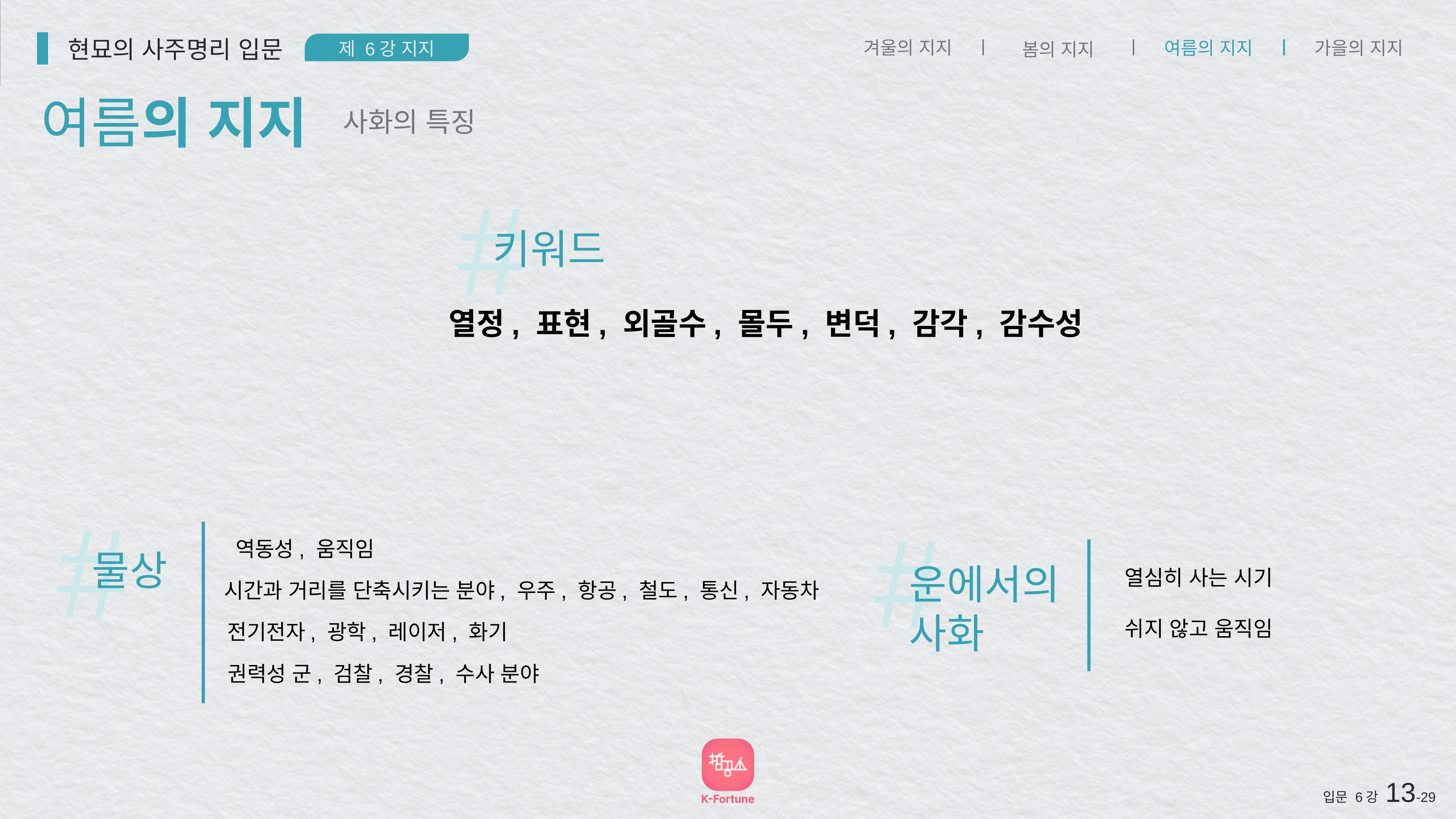

현묘의 사주명리 입문

제 6강 지지
겨울의 지지
여름의 지지
가을의 지지
봄의 지지
여름의 지지
사화의 특징
#
키워드
열정, 표현, 외골수, 몰두, 변덕, 감각, 감수성
#
역동성, 움직임
물상
시간과 거리를 단축시키는 분야, 우주, 항공, 철도, 통신, 자동차
전기전자, 광학, 레이저, 화기
권력성 군, 검찰, 경찰, 수사 분야
#
운에서의
사화
열심히 사는 시기
쉬지 않고 움직임